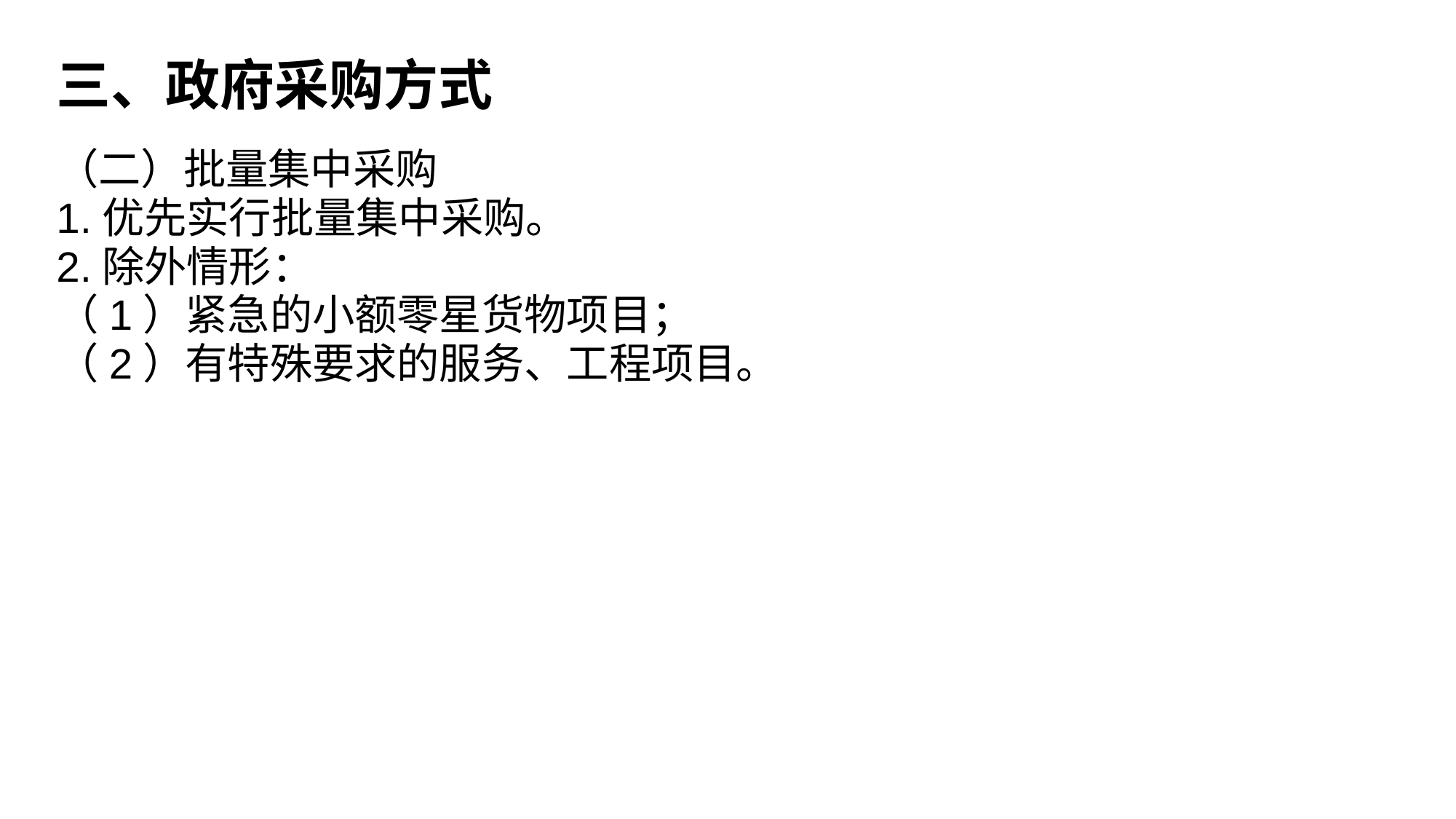

三、政府采购方式
（二）批量集中采购
1.优先实行批量集中采购。
2.除外情形：
（1）紧急的小额零星货物项目；
（2）有特殊要求的服务、工程项目。